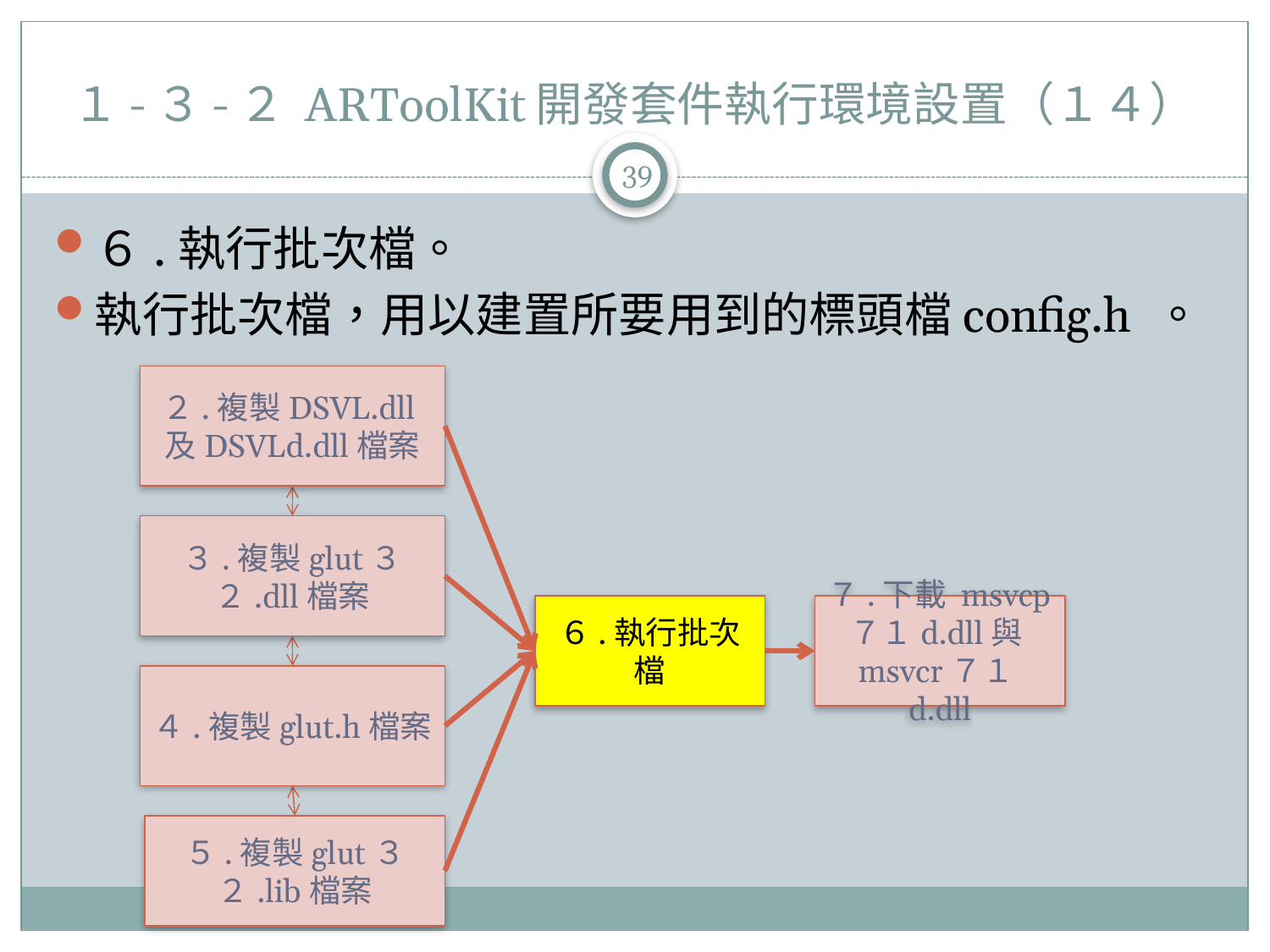

# １-３-２ ARToolKit開發套件執行環境設置（１４）
39
６.執行批次檔。
執行批次檔，用以建置所要用到的標頭檔config.h 。
２.複製DSVL.dll及DSVLd.dll檔案
３.複製glut３２.dll檔案
６.執行批次檔
７.下載 msvcp７１d.dll與msvcr７１d.dll
４.複製glut.h檔案
５.複製glut３２.lib檔案